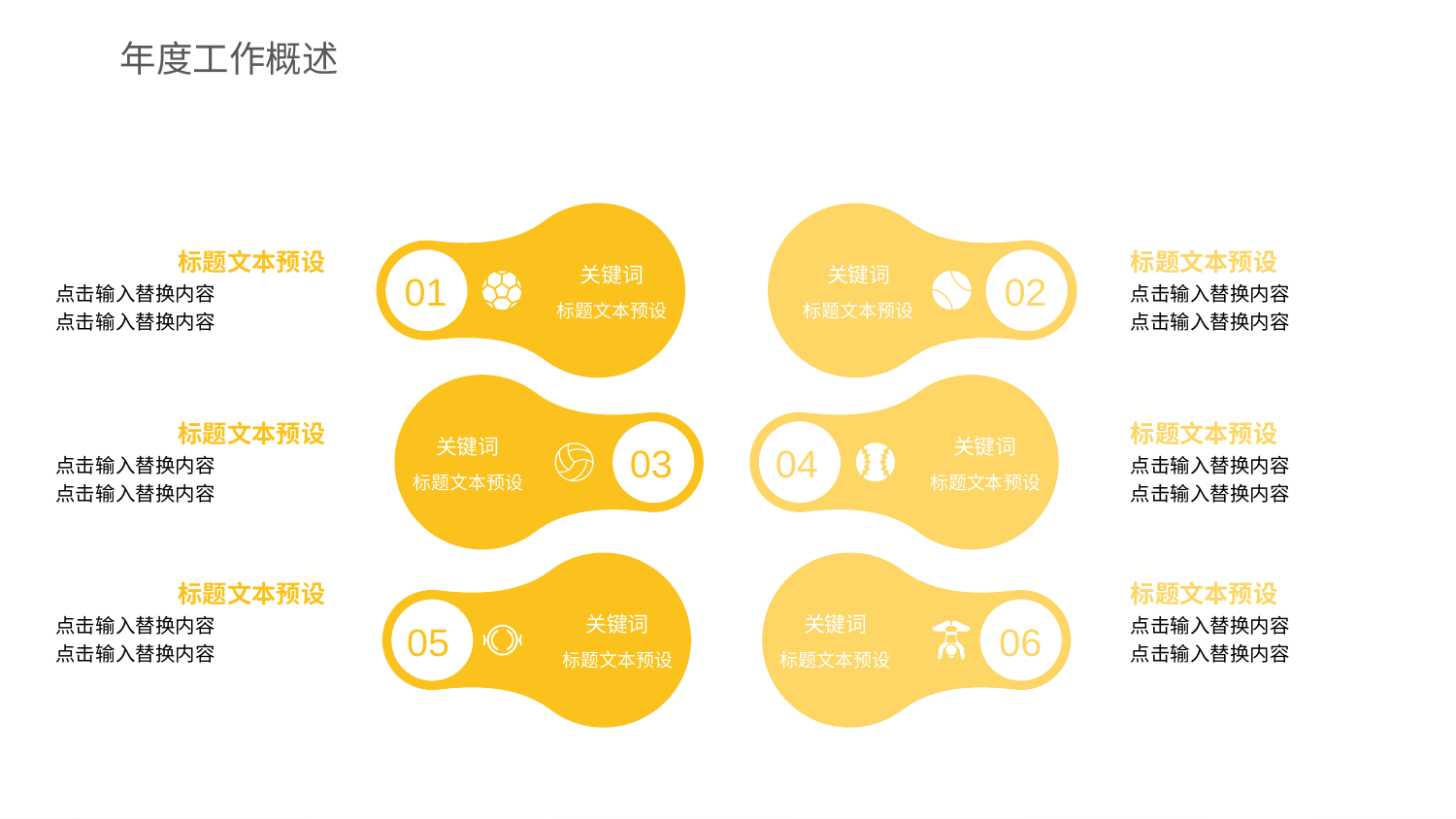

年度工作概述

关键词
标题文本预设
02

关键词
标题文本预设
01

标题文本预设
点击输入替换内容
点击输入替换内容
标题文本预设
点击输入替换内容
点击输入替换内容

关键词
标题文本预设
04

关键词
标题文本预设
03

标题文本预设
点击输入替换内容
点击输入替换内容
标题文本预设
点击输入替换内容
点击输入替换内容

关键词
标题文本预设
06

关键词
标题文本预设
05

标题文本预设
点击输入替换内容
点击输入替换内容
标题文本预设
点击输入替换内容
点击输入替换内容